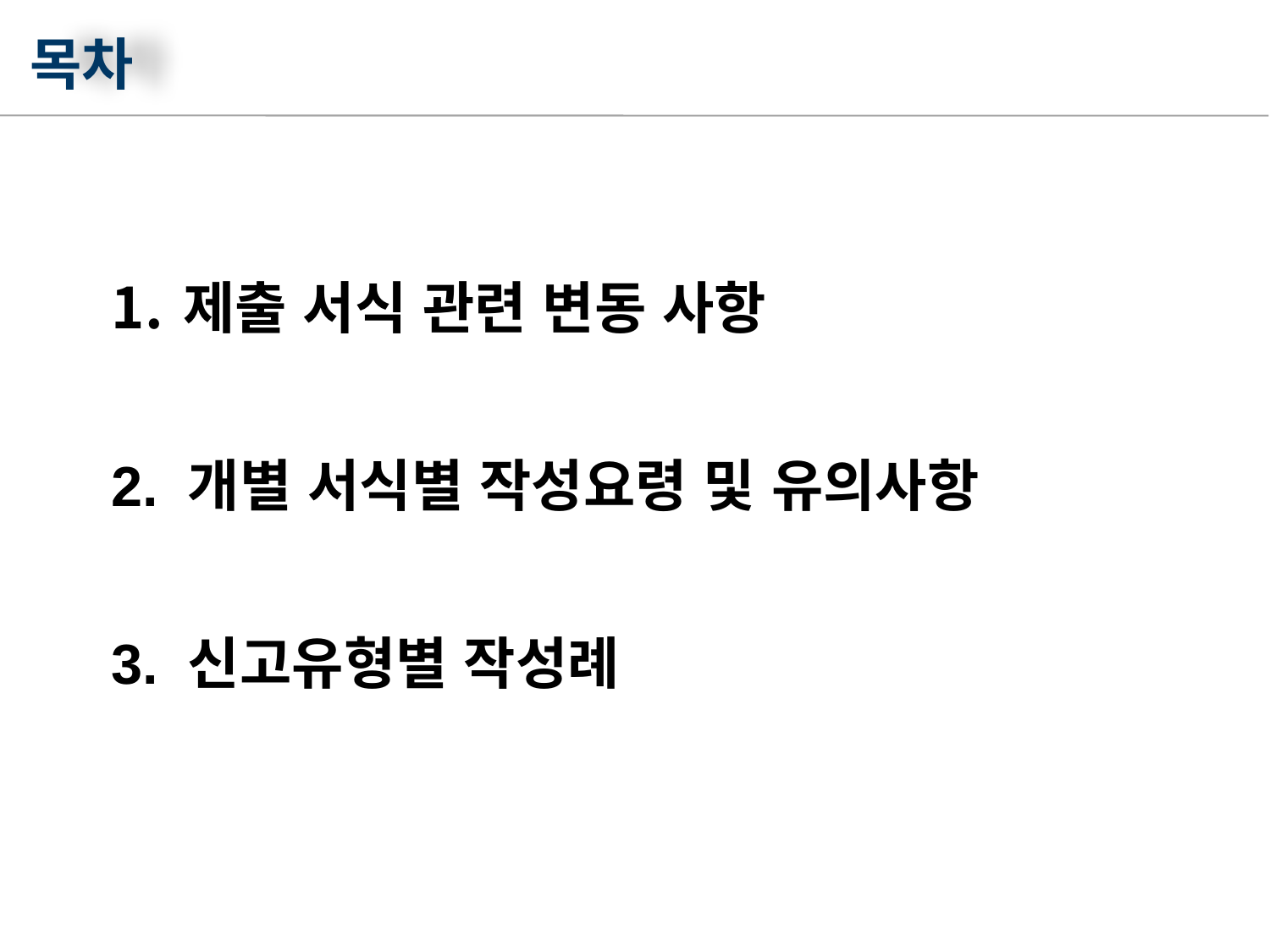

목차
제출 서식 관련 변동 사항

2. 개별 서식별 작성요령 및 유의사항

3. 신고유형별 작성례